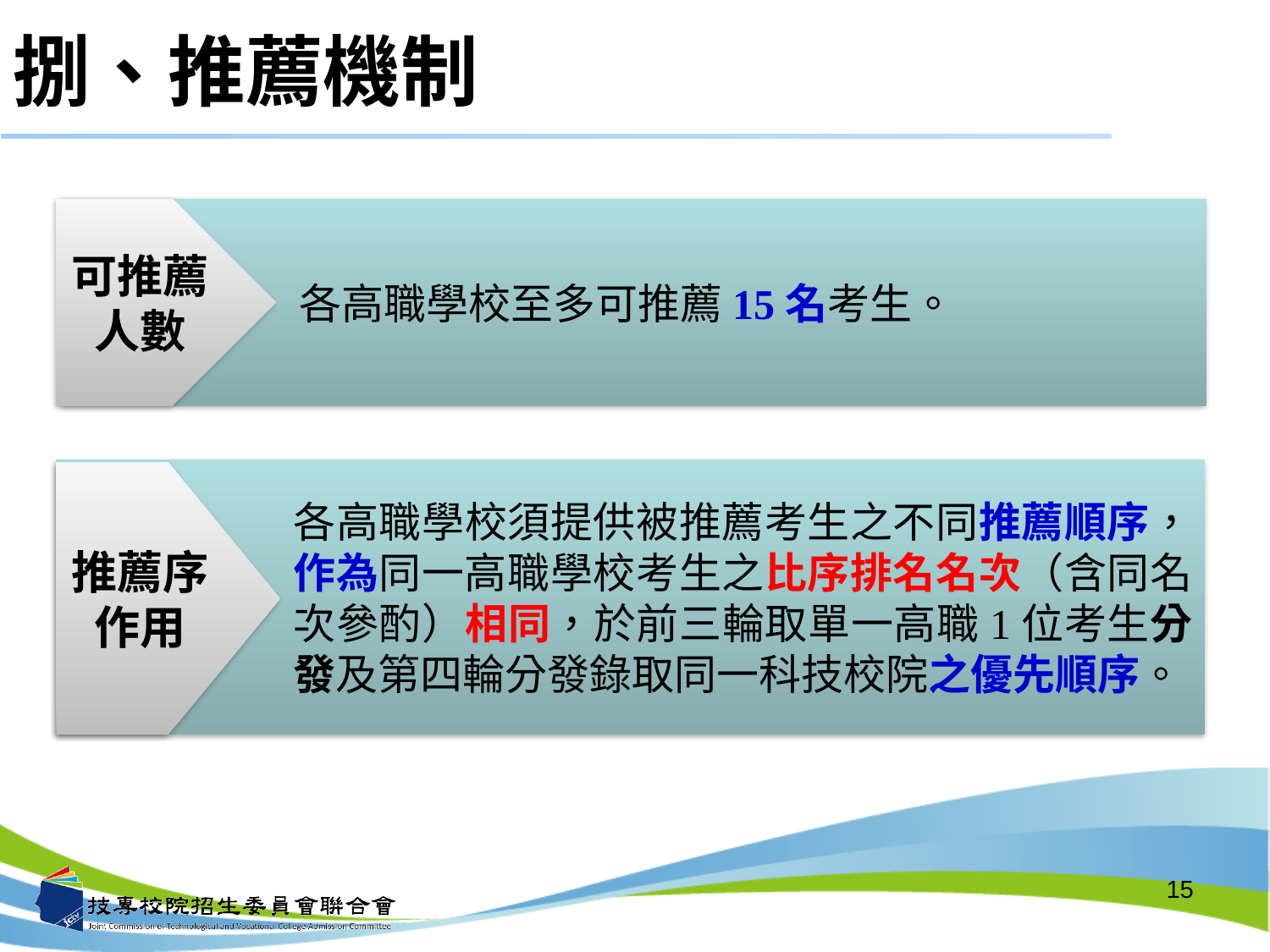

# 捌、推薦機制
可推薦人數
各高職學校至多可推薦15名考生。
各高職學校須提供被推薦考生之不同推薦順序，作為同一高職學校考生之比序排名名次（含同名次參酌）相同，於前三輪取單一高職1位考生分發及第四輪分發錄取同一科技校院之優先順序。
推薦序作用
15